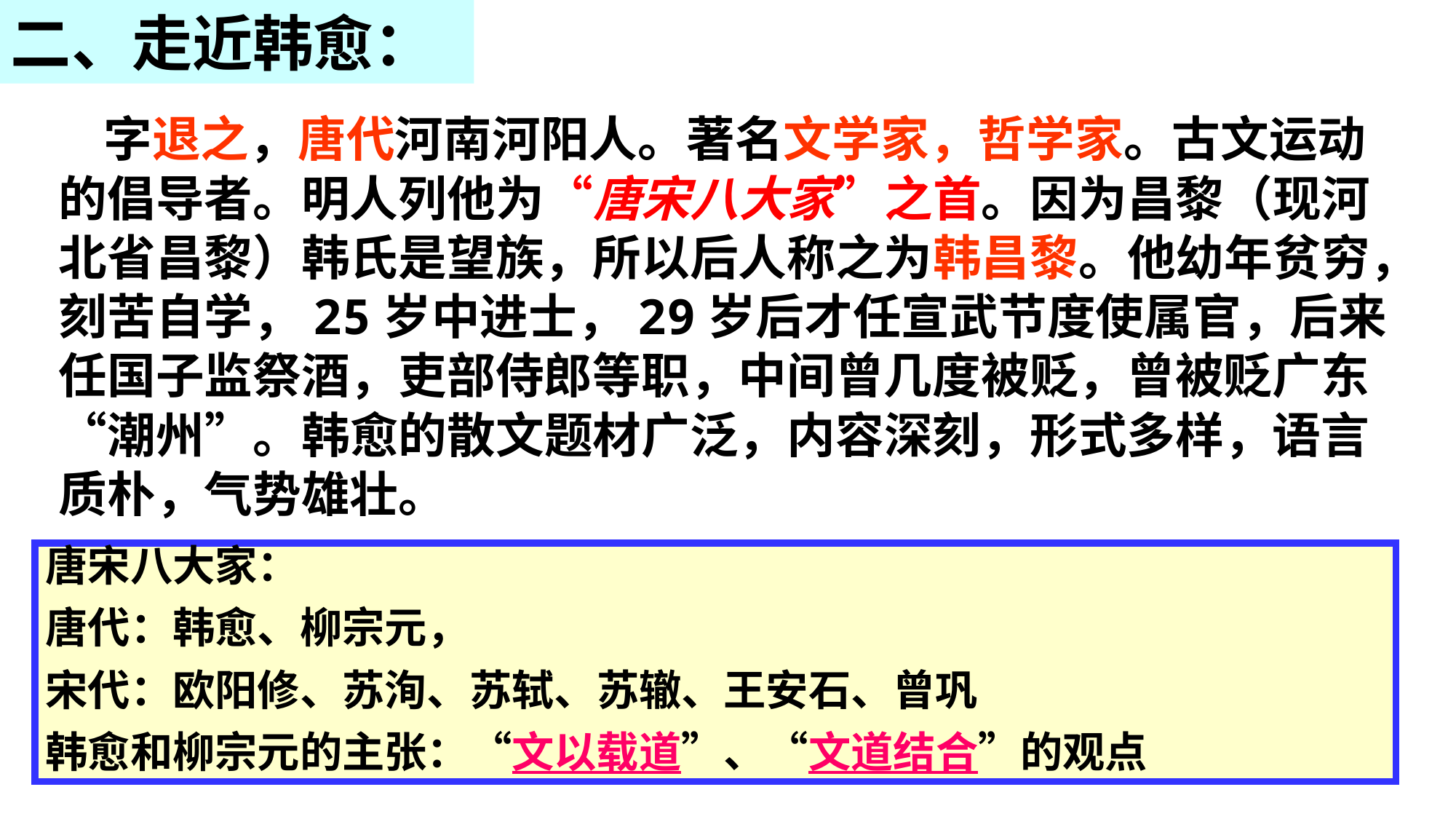

二、走近韩愈：
   字退之，唐代河南河阳人。著名文学家，哲学家。古文运动的倡导者。明人列他为“唐宋八大家”之首。因为昌黎（现河北省昌黎）韩氏是望族，所以后人称之为韩昌黎。他幼年贫穷，刻苦自学，25岁中进士，29岁后才任宣武节度使属官，后来任国子监祭酒，吏部侍郎等职，中间曾几度被贬，曾被贬广东“潮州”。韩愈的散文题材广泛，内容深刻，形式多样，语言质朴，气势雄壮。
唐宋八大家：
唐代：韩愈、柳宗元，
宋代：欧阳修、苏洵、苏轼、苏辙、王安石、曾巩
韩愈和柳宗元的主张：“文以载道”、“文道结合”的观点